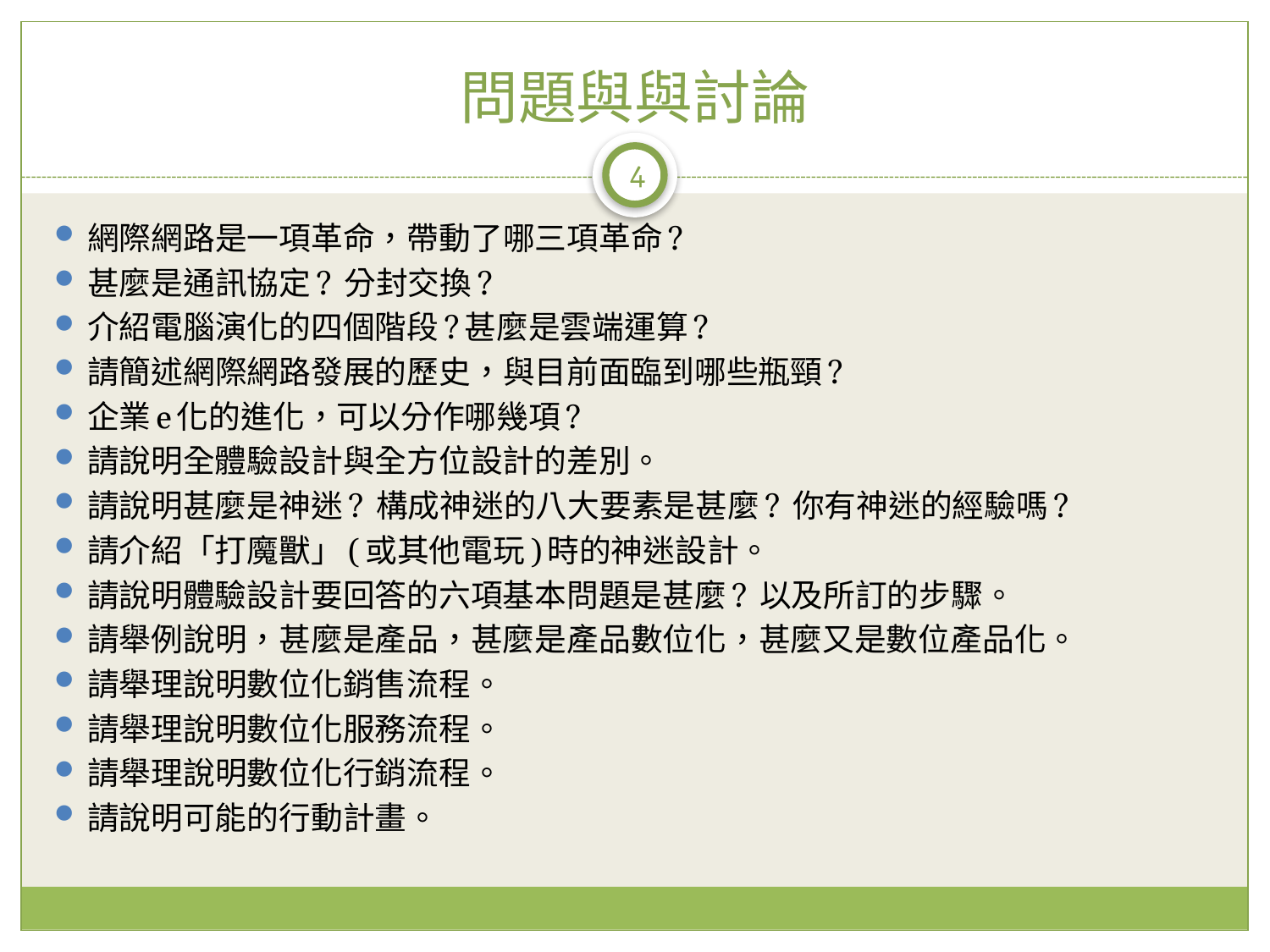

# 問題與與討論
4
網際網路是一項革命，帶動了哪三項革命?
甚麼是通訊協定? 分封交換?
介紹電腦演化的四個階段?甚麼是雲端運算?
請簡述網際網路發展的歷史，與目前面臨到哪些瓶頸?
企業e化的進化，可以分作哪幾項?
請說明全體驗設計與全方位設計的差別。
請說明甚麼是神迷? 構成神迷的八大要素是甚麼? 你有神迷的經驗嗎?
請介紹「打魔獸」(或其他電玩)時的神迷設計。
請說明體驗設計要回答的六項基本問題是甚麼? 以及所訂的步驟。
請舉例說明，甚麼是產品，甚麼是產品數位化，甚麼又是數位產品化。
請舉理說明數位化銷售流程。
請舉理說明數位化服務流程。
請舉理說明數位化行銷流程。
請說明可能的行動計畫。